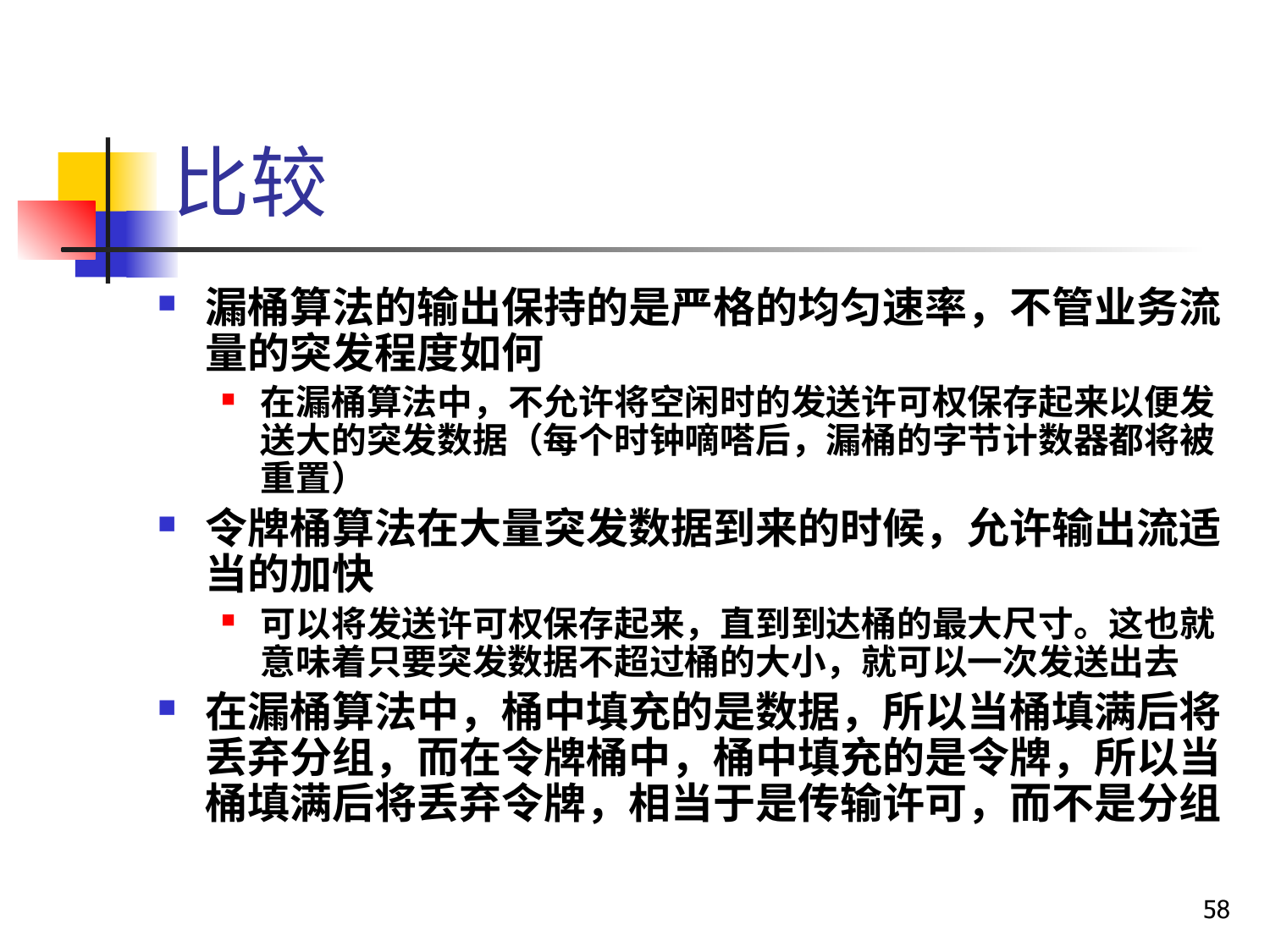

# 比较
漏桶算法的输出保持的是严格的均匀速率，不管业务流量的突发程度如何
在漏桶算法中，不允许将空闲时的发送许可权保存起来以便发送大的突发数据（每个时钟嘀嗒后，漏桶的字节计数器都将被重置）
令牌桶算法在大量突发数据到来的时候，允许输出流适当的加快
可以将发送许可权保存起来，直到到达桶的最大尺寸。这也就意味着只要突发数据不超过桶的大小，就可以一次发送出去
在漏桶算法中，桶中填充的是数据，所以当桶填满后将丢弃分组，而在令牌桶中，桶中填充的是令牌，所以当桶填满后将丢弃令牌，相当于是传输许可，而不是分组
58